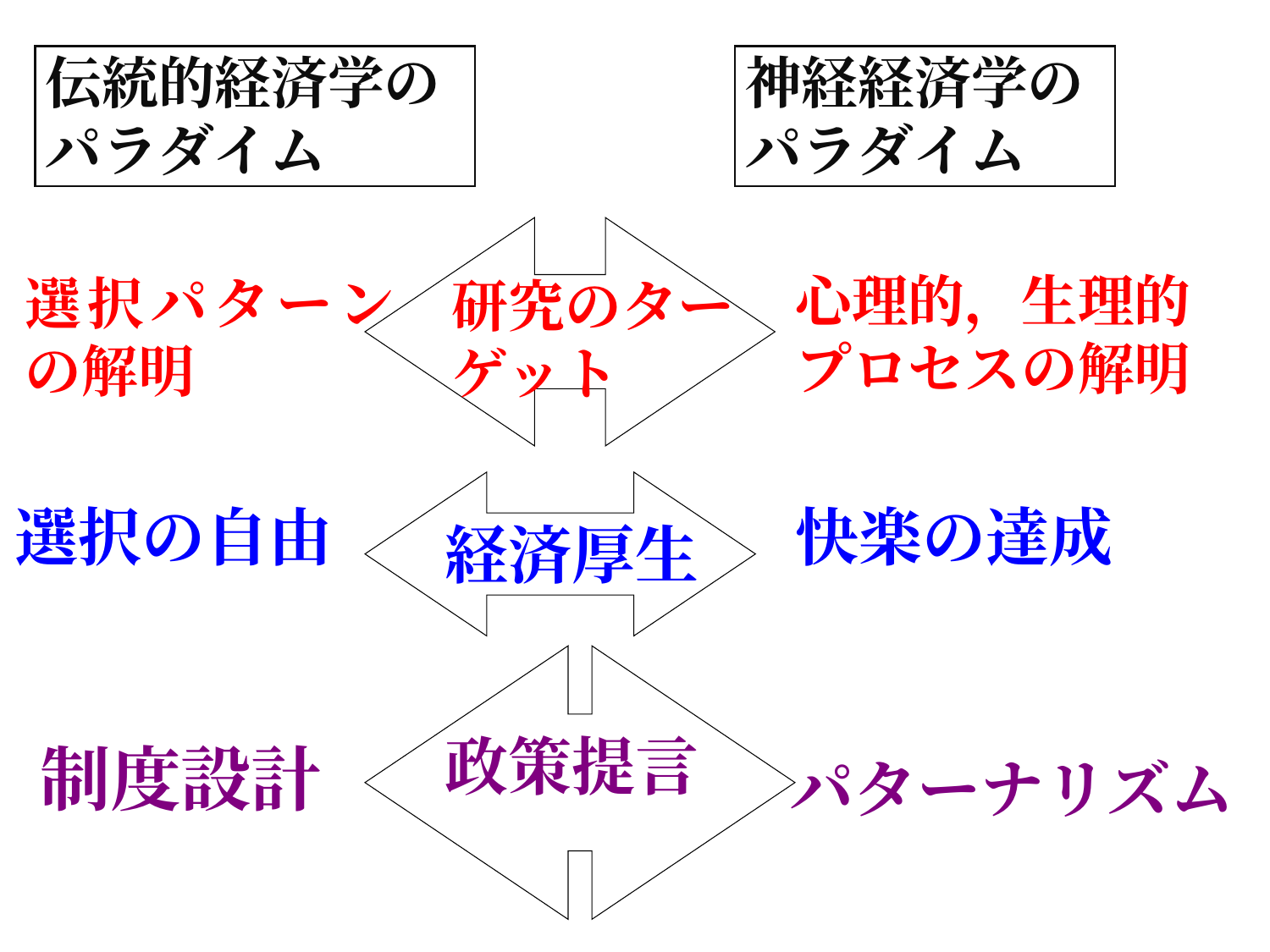

伝統的経済学の
パラダイム

神経経済学の
パラダイム

研究のターゲット

心理的，生理的
プロセスの解明

選択パターンの解明

経済厚生

選択の自由

快楽の達成

政策提言

制度設計

パターナリズム